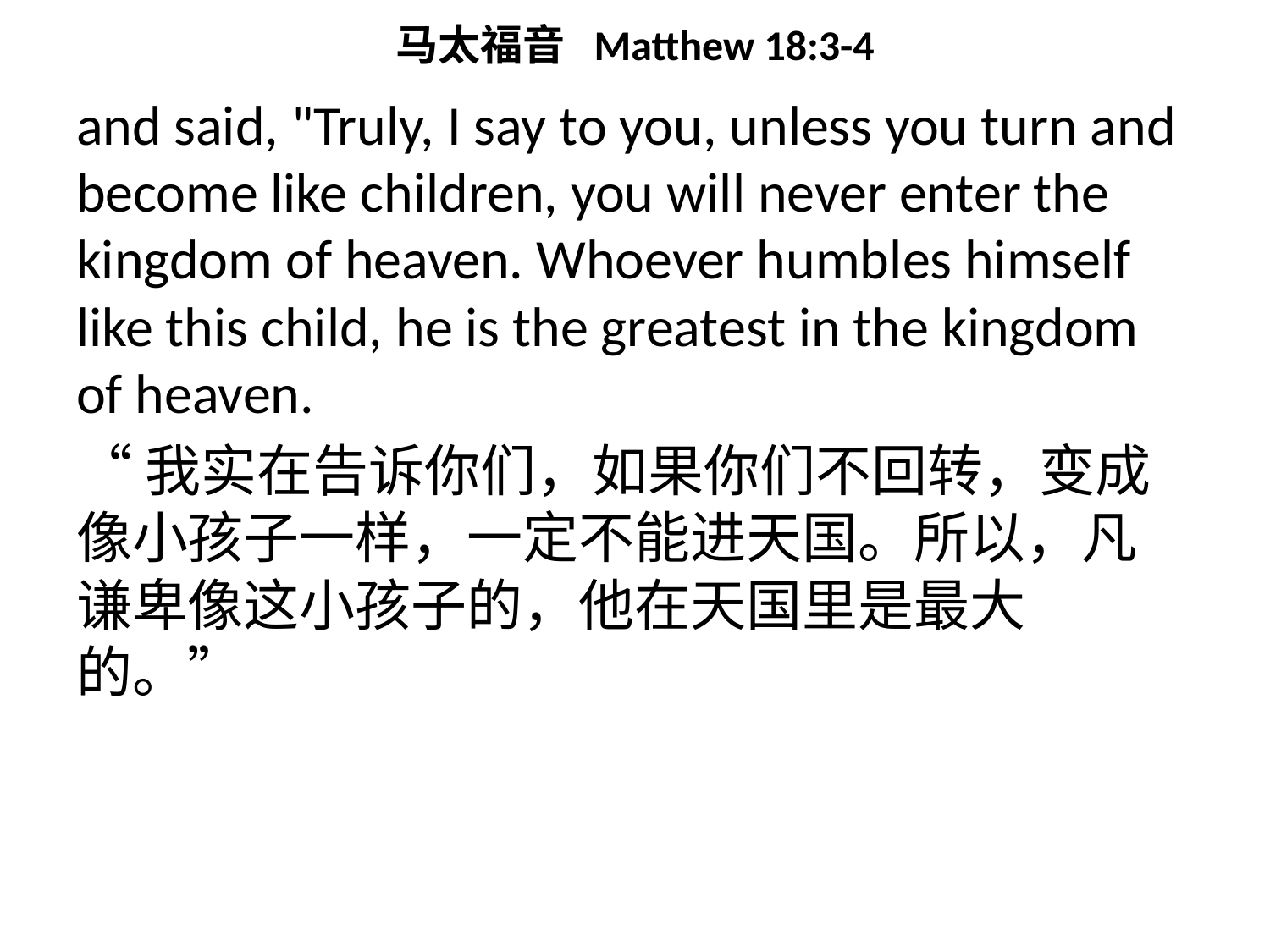

# 马太福音  Matthew 18:3-4
and said, "Truly, I say to you, unless you turn and become like children, you will never enter the kingdom of heaven. Whoever humbles himself like this child, he is the greatest in the kingdom of heaven.
“我实在告诉你们，如果你们不回转，变成像小孩子一样，一定不能进天国。所以，凡谦卑像这小孩子的，他在天国里是最大的。”